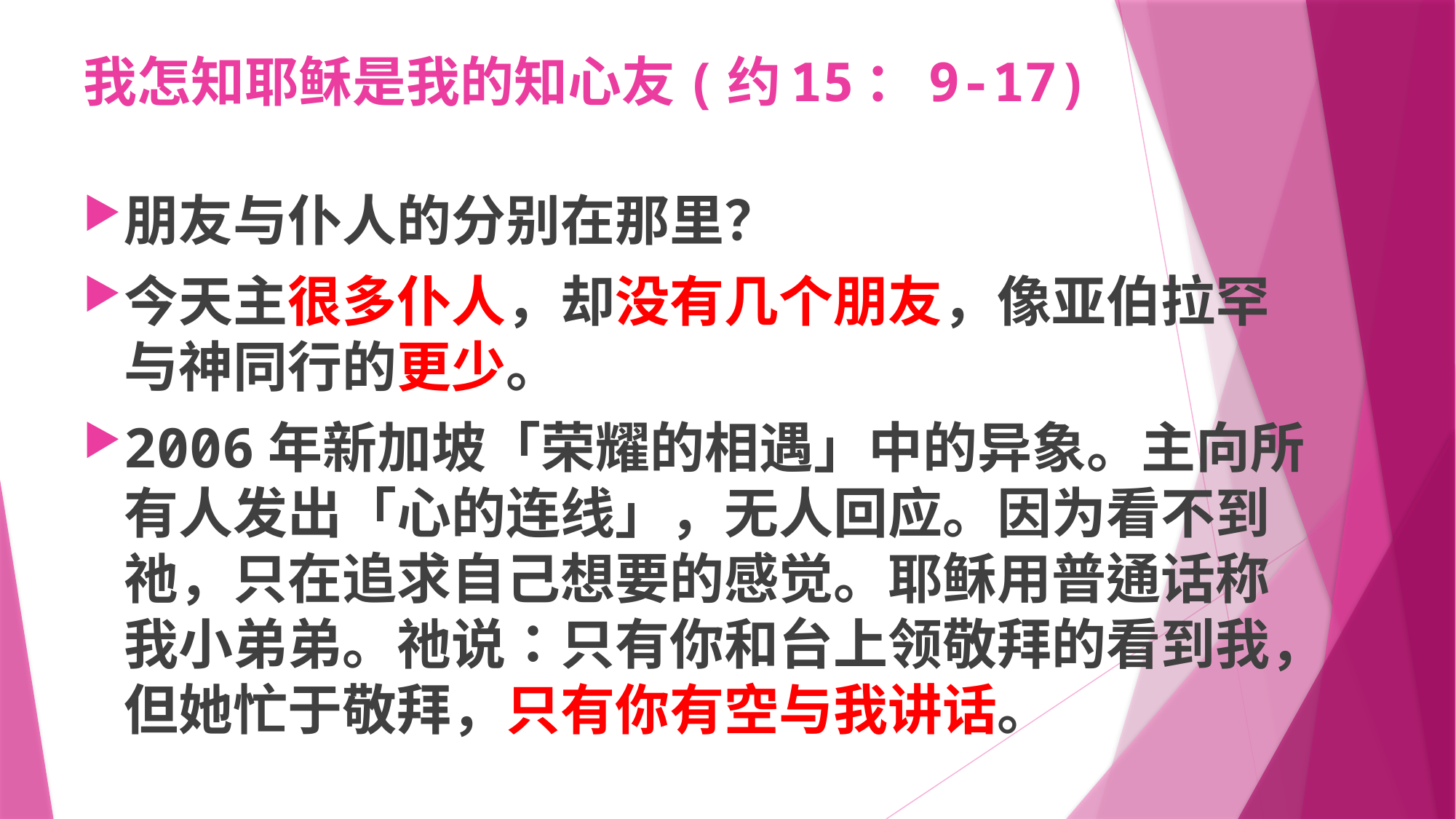

# 我怎知耶稣是我的知心友(约15：9-17)
朋友与仆人的分别在那里？
今天主很多仆人，却没有几个朋友，像亚伯拉罕与神同行的更少。
2006年新加坡「荣耀的相遇」中的异象。主向所有人发出「心的连线」，无人回应。因为看不到祂，只在追求自己想要的感觉。耶稣用普通话称我小弟弟。祂说：只有你和台上领敬拜的看到我，但她忙于敬拜，只有你有空与我讲话。